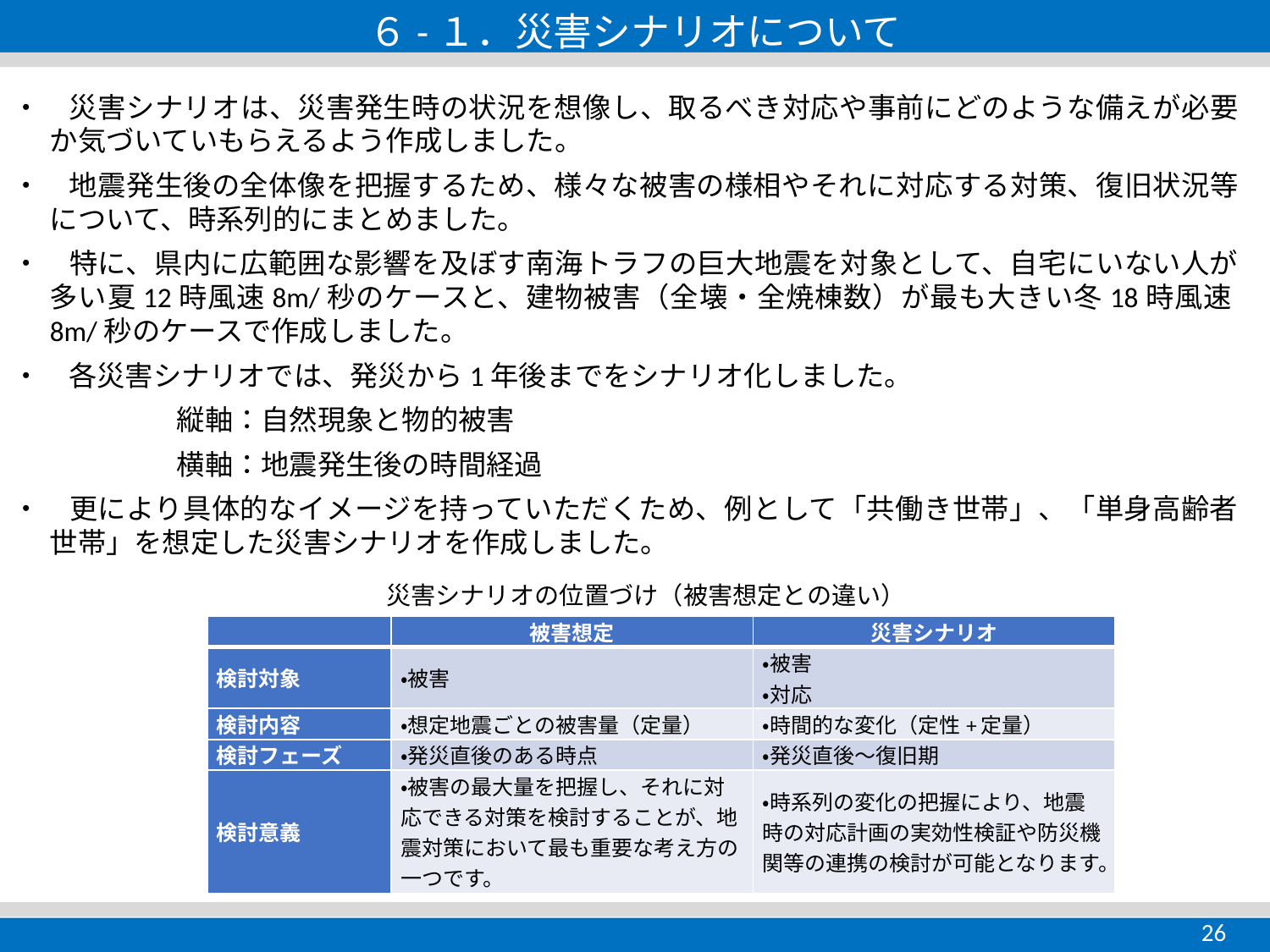

# ６-１．災害シナリオについて
・　災害シナリオは、災害発生時の状況を想像し、取るべき対応や事前にどのような備えが必要か気づいていもらえるよう作成しました。
・　地震発生後の全体像を把握するため、様々な被害の様相やそれに対応する対策、復旧状況等について、時系列的にまとめました。
・　特に、県内に広範囲な影響を及ぼす南海トラフの巨大地震を対象として、自宅にいない人が多い夏12時風速8m/秒のケースと、建物被害（全壊・全焼棟数）が最も大きい冬18時風速8m/秒のケースで作成しました。
・　各災害シナリオでは、発災から1年後までをシナリオ化しました。
　　	縦軸：自然現象と物的被害
　　	横軸：地震発生後の時間経過
・　更により具体的なイメージを持っていただくため、例として「共働き世帯」、「単身高齢者世帯」を想定した災害シナリオを作成しました。
災害シナリオの位置づけ（被害想定との違い）
|  | 被害想定 | 災害シナリオ |
| --- | --- | --- |
| 検討対象 | ・被害 | ・被害 ・対応 |
| 検討内容 | ・想定地震ごとの被害量（定量） | ・時間的な変化（定性+定量） |
| 検討フェーズ | ・発災直後のある時点 | ・発災直後～復旧期 |
| 検討意義 | ・被害の最大量を把握し、それに対応できる対策を検討することが、地震対策において最も重要な考え方の一つです。 | ・時系列の変化の把握により、地震時の対応計画の実効性検証や防災機関等の連携の検討が可能となります。 |